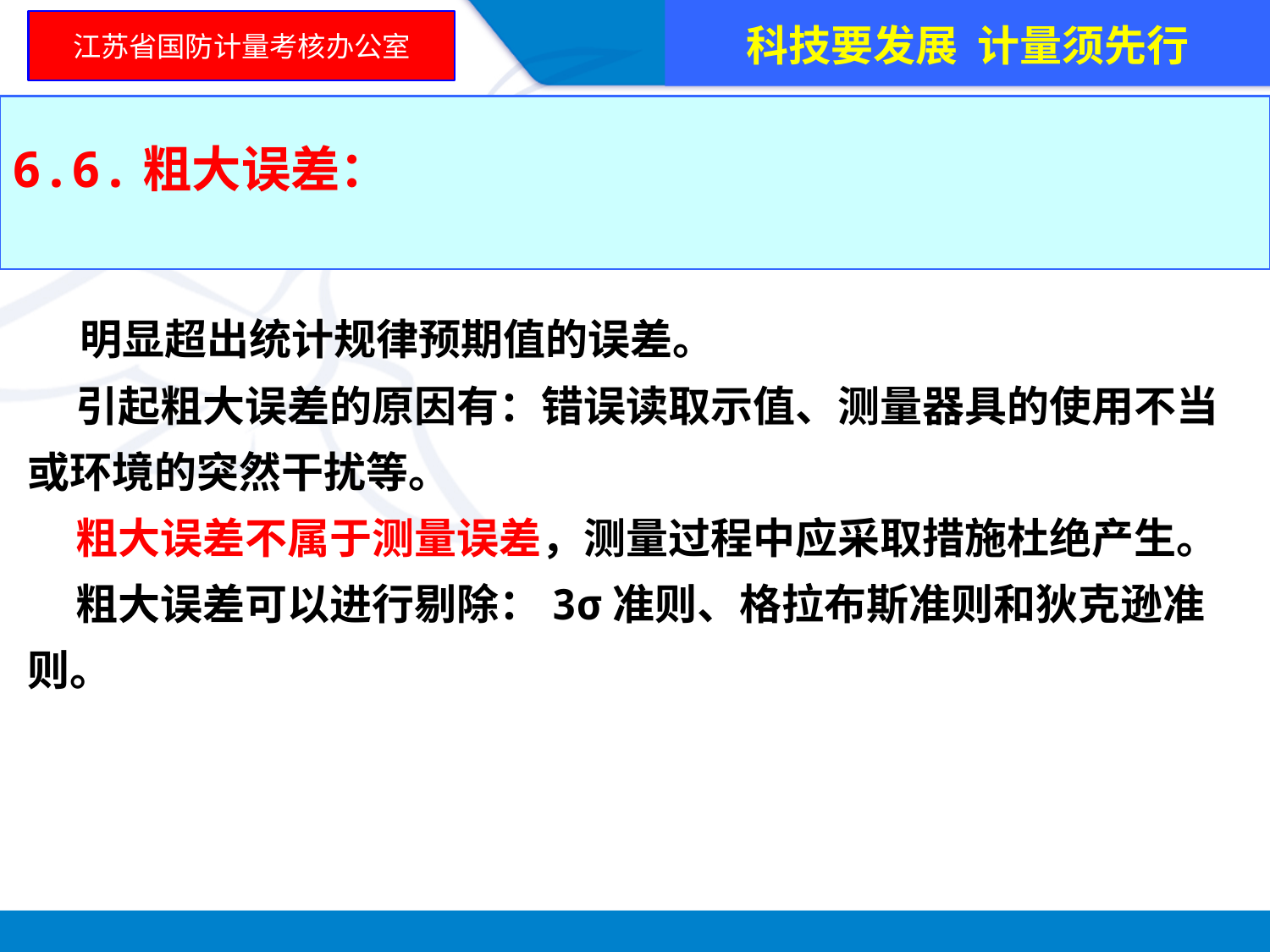

科技要发展  计量须先行
江苏省国防计量考核办公室
6.6.粗大误差：

    明显超出统计规律预期值的误差。
    引起粗大误差的原因有：错误读取示值、测量器具的使用不当或环境的突然干扰等。
    粗大误差不属于测量误差，测量过程中应采取措施杜绝产生。
    粗大误差可以进行剔除：3σ准则、格拉布斯准则和狄克逊准则。